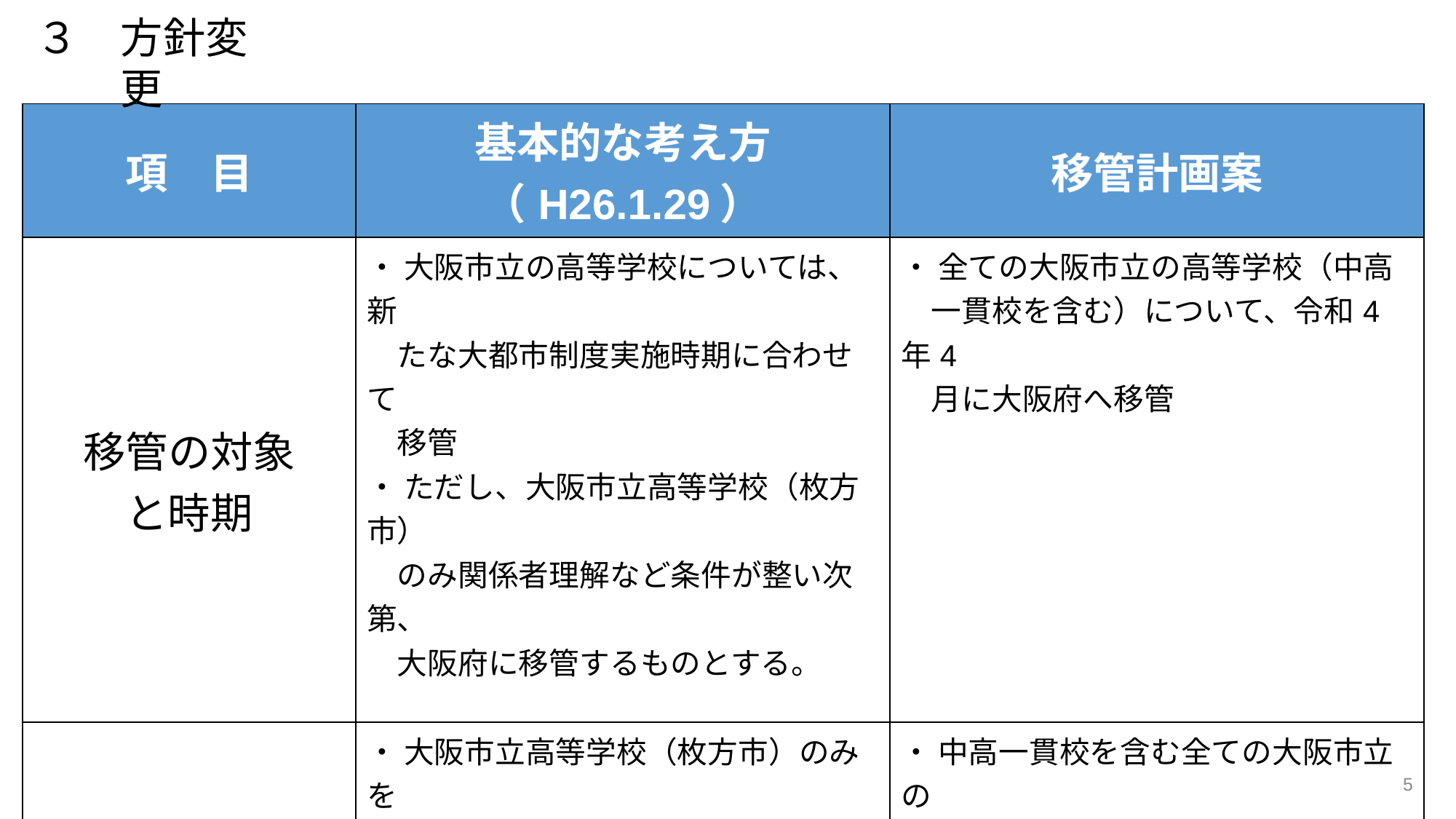

３　方針変更
| 項　目 | 基本的な考え方 （H26.1.29） | 移管計画案 |
| --- | --- | --- |
| 移管の対象 と時期 | ・ 大阪市立の高等学校については、新 　たな大都市制度実施時期に合わせて 　移管 ・ ただし、大阪市立高等学校（枚方市） 　のみ関係者理解など条件が整い次第、 　大阪府に移管するものとする。 | ・ 全ての大阪市立の高等学校（中高 　一貫校を含む）について、令和4年4 　月に大阪府へ移管 |
| 移管に関しての 対応方針 | ・ 大阪市立高等学校（枚方市）のみを 　対象とした対応方針 　※その他の高等学校については、大都市制度実施時 　　　期に合わせて検討 | ・ 中高一貫校を含む全ての大阪市立の 　高等学校を対象とした対応方針 ・「再編整備の方向性」について、市高　 　教審答申を踏まえた内容を反映 |
5